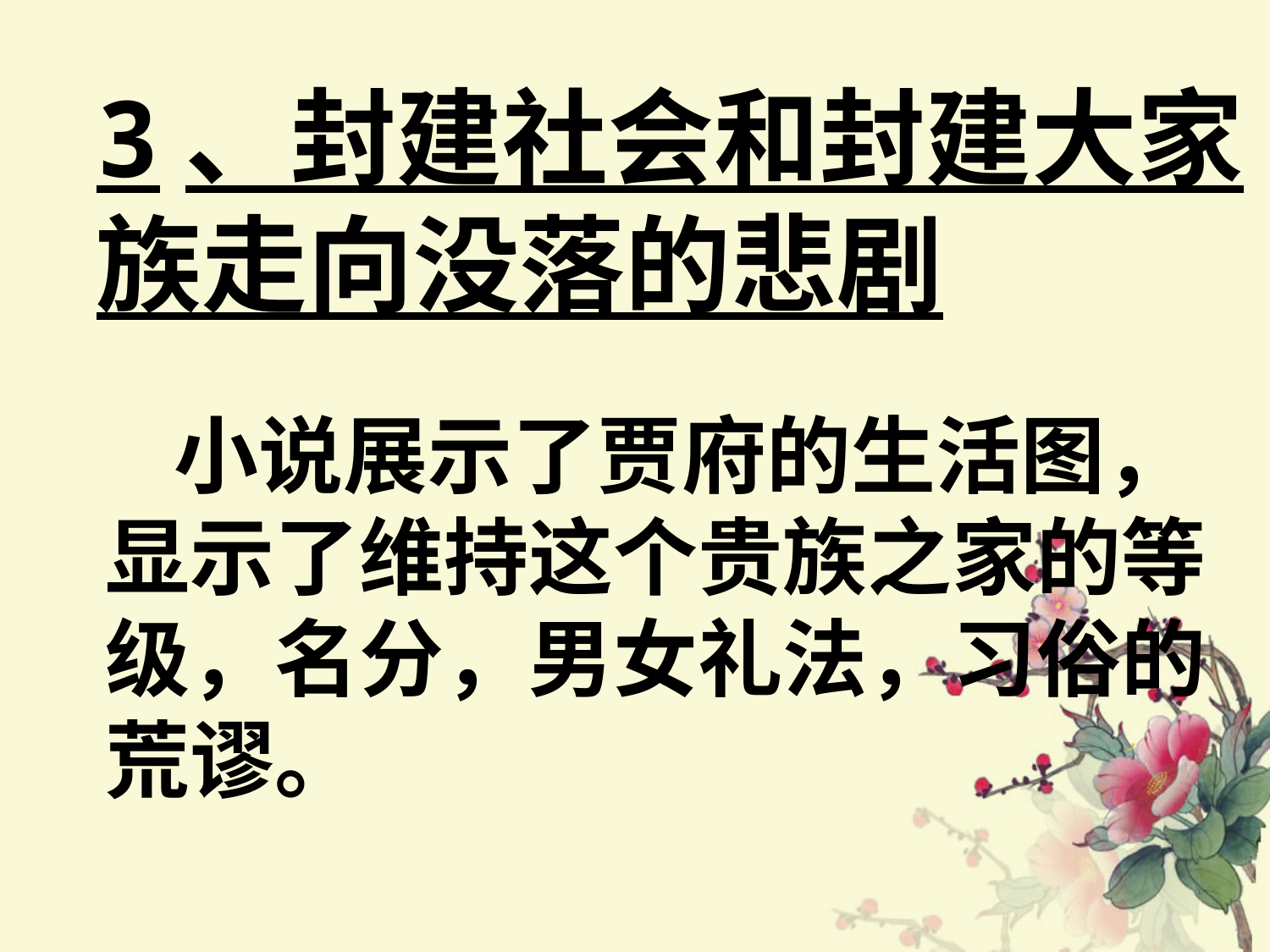

# 3、封建社会和封建大家族走向没落的悲剧
     小说展示了贾府的生活图，显示了维持这个贵族之家的等级，名分，男女礼法，习俗的荒谬。